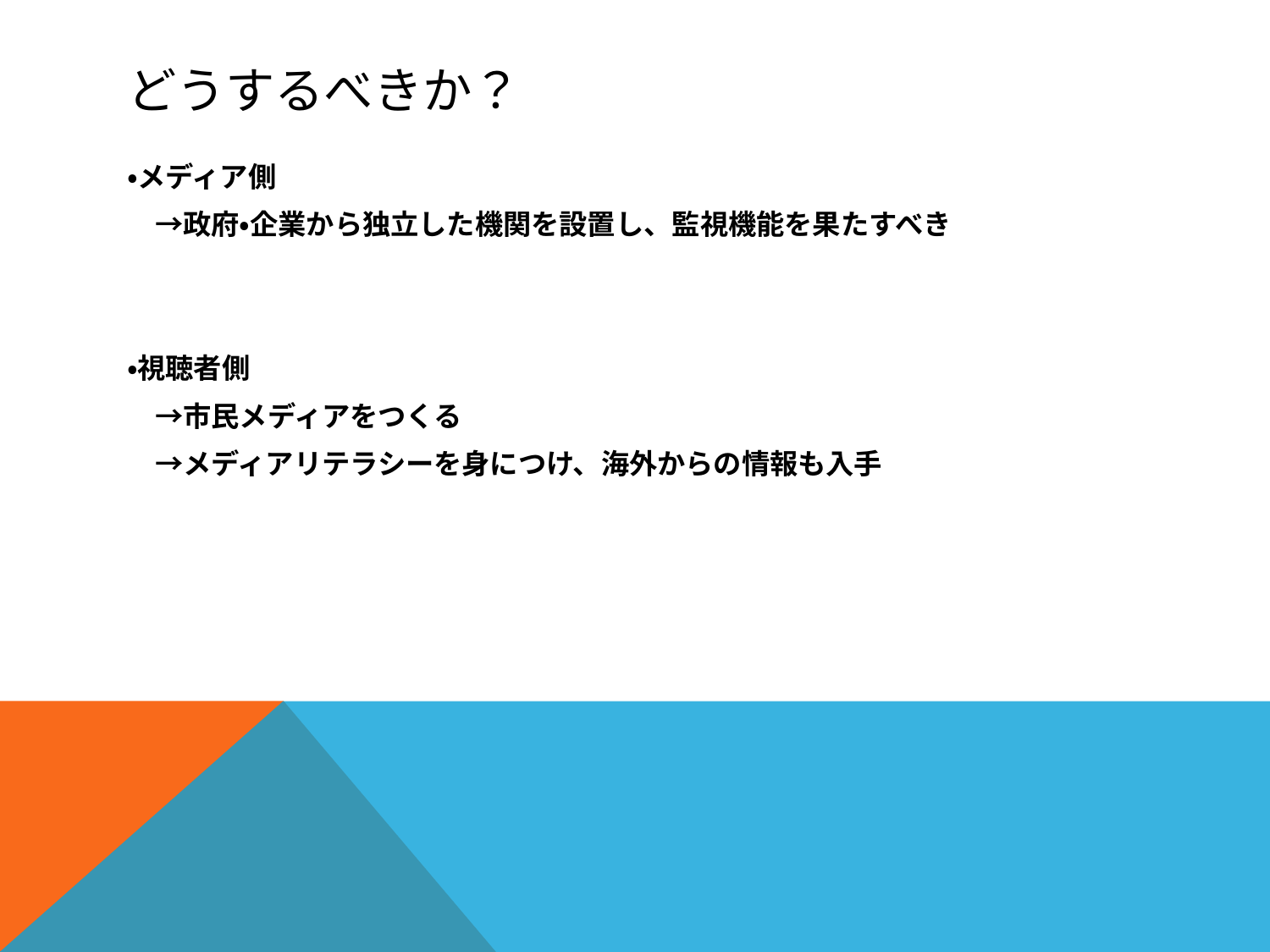

# どうするべきか？
・メディア側
　→政府・企業から独立した機関を設置し、監視機能を果たすべき

・視聴者側
　→市民メディアをつくる
　→メディアリテラシーを身につけ、海外からの情報も入手